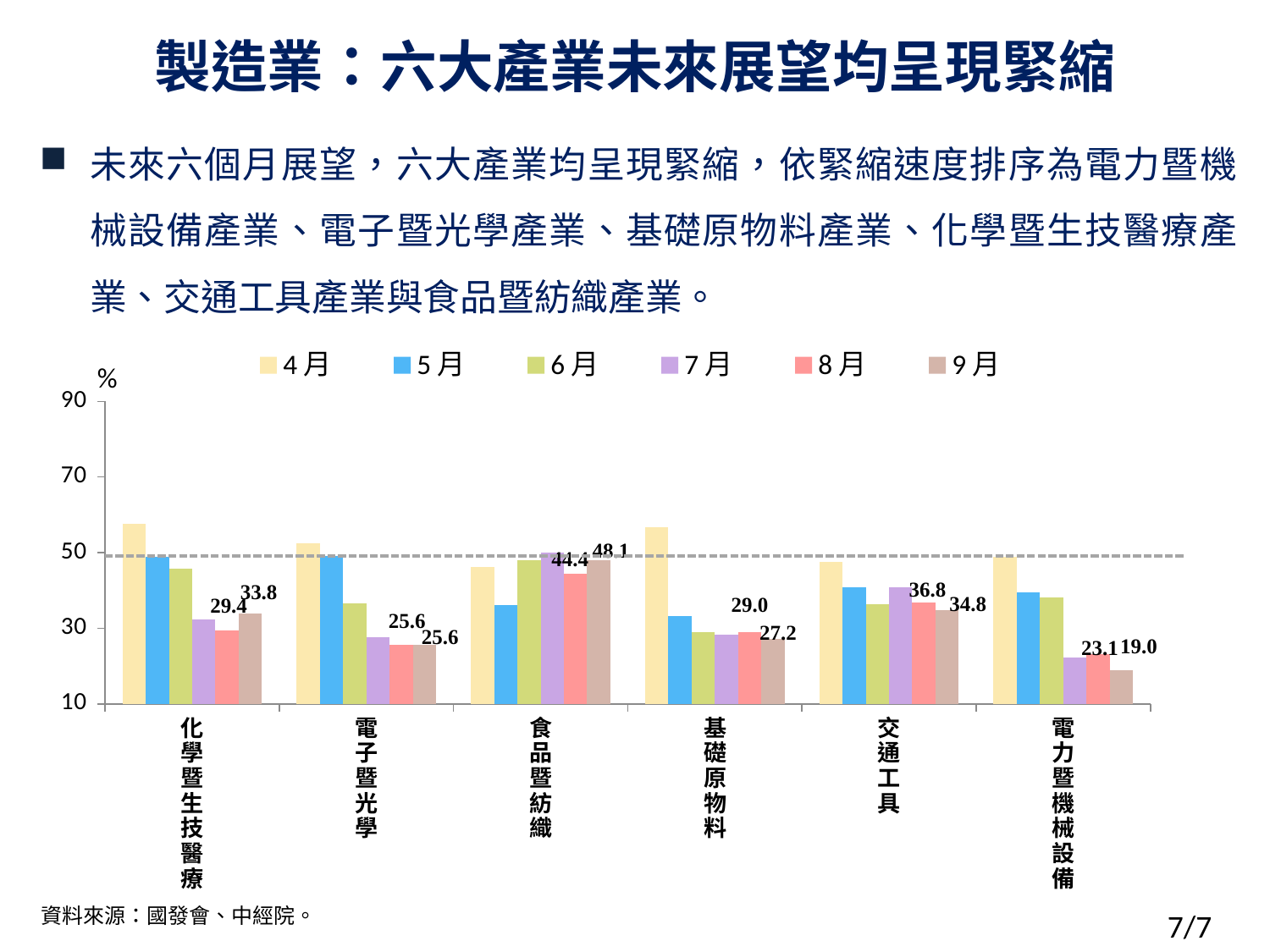

# 製造業：六大產業未來展望均呈現緊縮
未來六個月展望，六大產業均呈現緊縮，依緊縮速度排序為電力暨機械設備產業、電子暨光學產業、基礎原物料產業、化學暨生技醫療產業、交通工具產業與食品暨紡織產業。

### Chart

| Category | 4月 | 5月 | 6月 | 7月 | 8月 | 9月 |
|---|---|---|---|---|---|---|
| 化學暨生技醫療 | 57.7 | 48.8 | 45.7 | 32.4 | 29.4 | 33.8 |
| 電子暨光學 | 52.5 | 49.2 | 36.7 | 27.7 | 25.6 | 25.6 |
| 食品暨紡織 | 46.3 | 36.2 | 48.1 | 50.0 | 44.4 | 48.1 |
| 基礎原物料 | 56.8 | 33.3 | 28.9 | 28.4 | 29.0 | 27.2 |
| 交通工具 | 47.6 | 40.9 | 36.4 | 40.9 | 36.8 | 34.8 |
| 電力暨機械設備 | 48.8 | 39.5 | 38.2 | 22.2 | 23.1 | 19.0 |
%
資料來源：國發會、中經院。